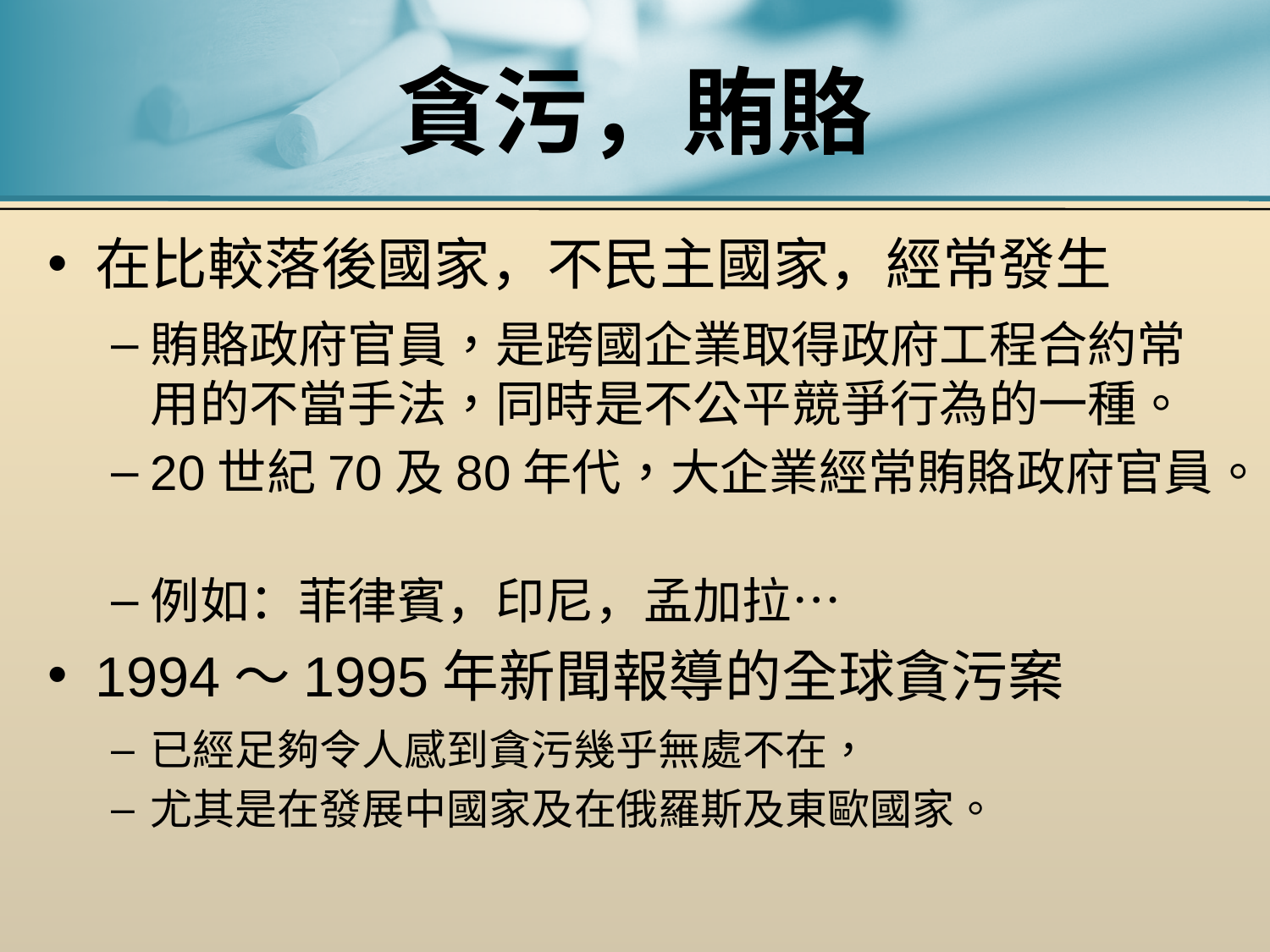

# 貪污，賄賂
在比較落後國家，不民主國家，經常發生
賄賂政府官員，是跨國企業取得政府工程合約常用的不當手法，同時是不公平競爭行為的一種。
20世紀70及80年代，大企業經常賄賂政府官員。
例如：菲律賓，印尼，孟加拉…
1994～1995年新聞報導的全球貪污案
已經足夠令人感到貪污幾乎無處不在，
尤其是在發展中國家及在俄羅斯及東歐國家。